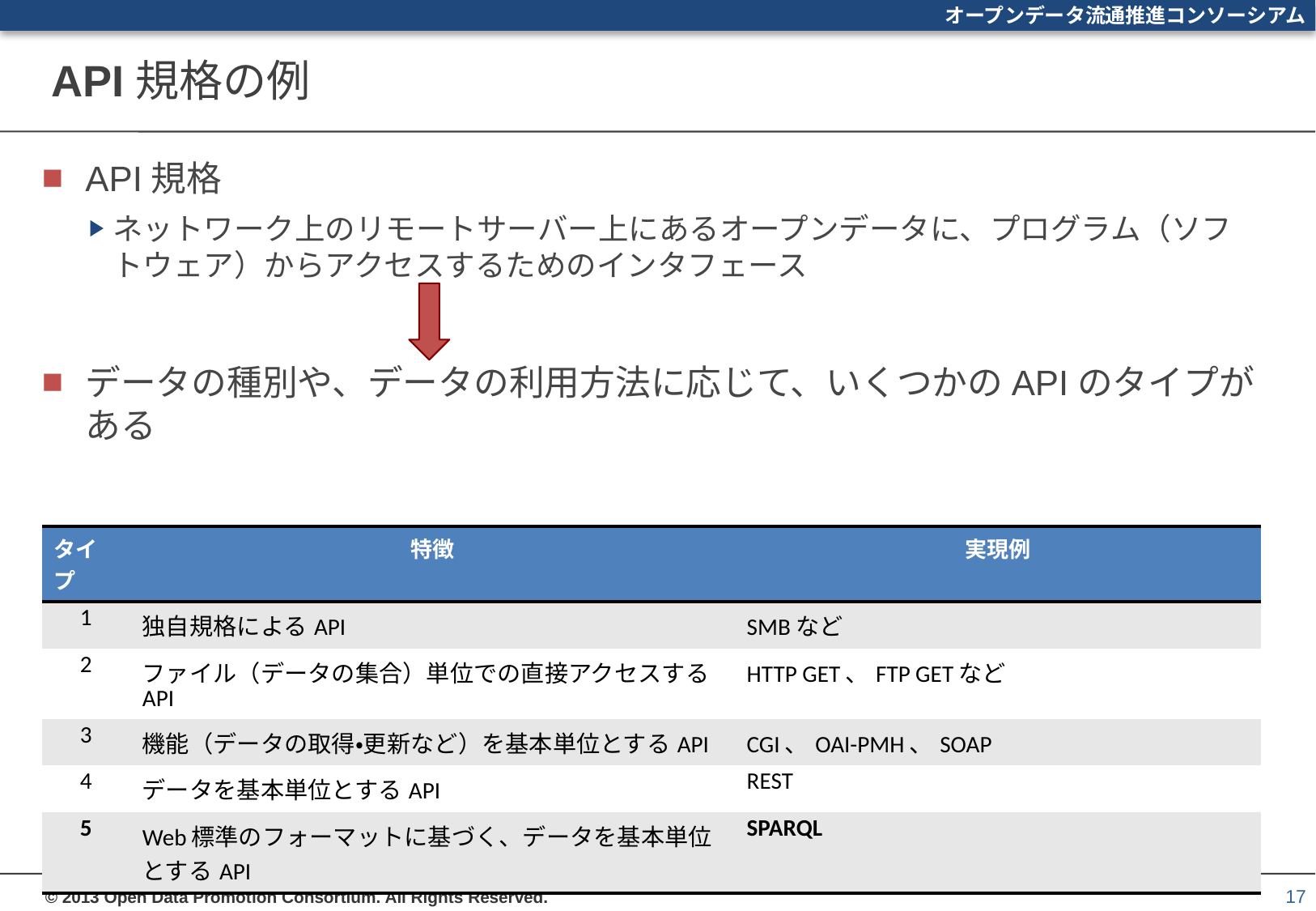

# API規格の例
API規格
ネットワーク上のリモートサーバー上にあるオープンデータに、プログラム（ソフトウェア）からアクセスするためのインタフェース

データの種別や、データの利用方法に応じて、いくつかのAPIのタイプがある

| タイプ | 特徴 | 実現例 |
| --- | --- | --- |
| 1 | 独自規格によるAPI | SMBなど |
| 2 | ファイル（データの集合）単位での直接アクセスするAPI | HTTP GET、FTP GETなど |
| 3 | 機能（データの取得・更新など）を基本単位とするAPI | CGI、OAI-PMH、SOAP |
| 4 | データを基本単位とするAPI | REST |
| 5 | Web標準のフォーマットに基づく、データを基本単位とするAPI | SPARQL |
17